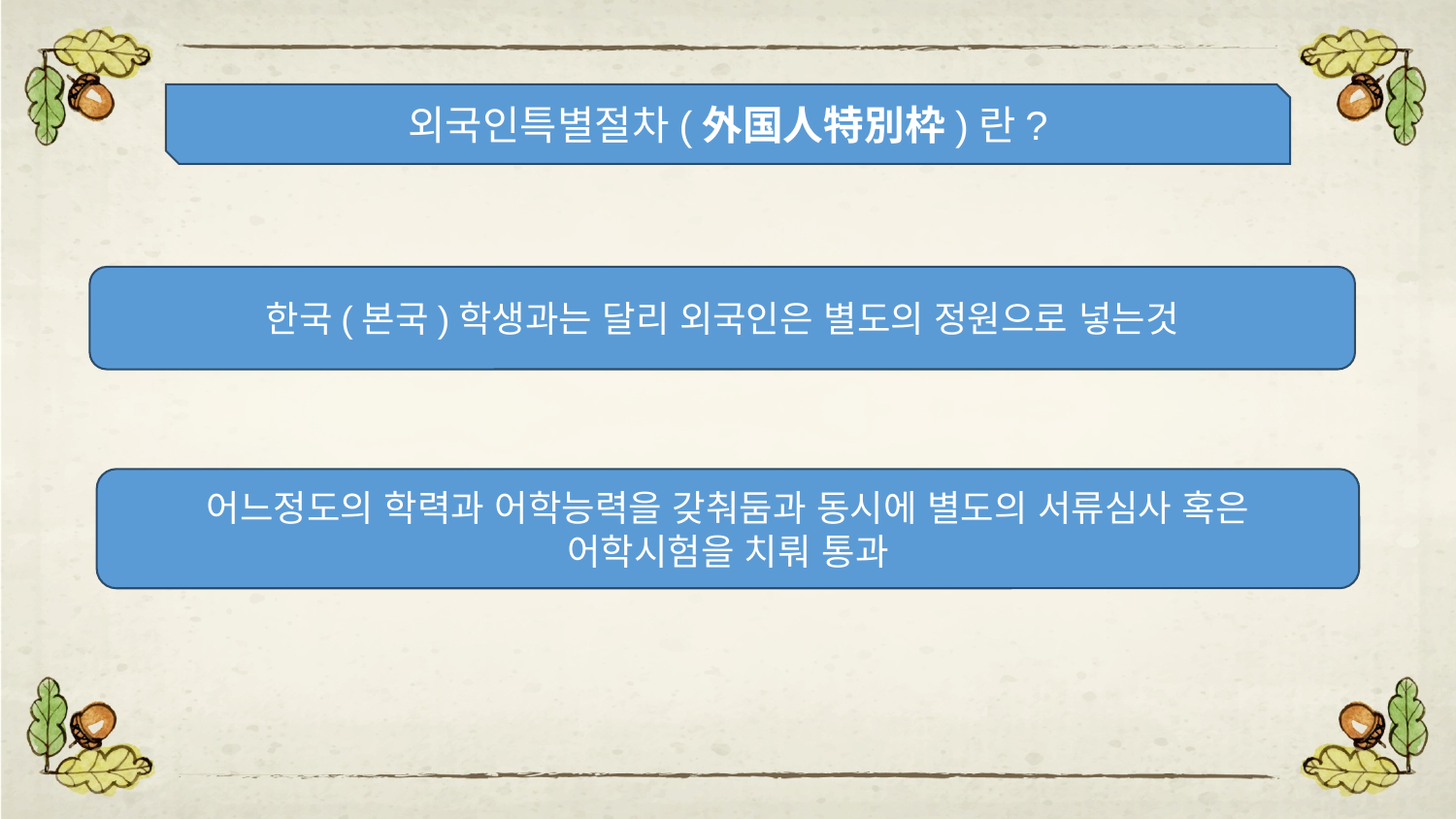

외국인특별절차(外国人特別枠)란?

한국(본국)학생과는 달리 외국인은 별도의 정원으로 넣는것
어느정도의 학력과 어학능력을 갖춰둠과 동시에 별도의 서류심사 혹은
어학시험을 치뤄 통과